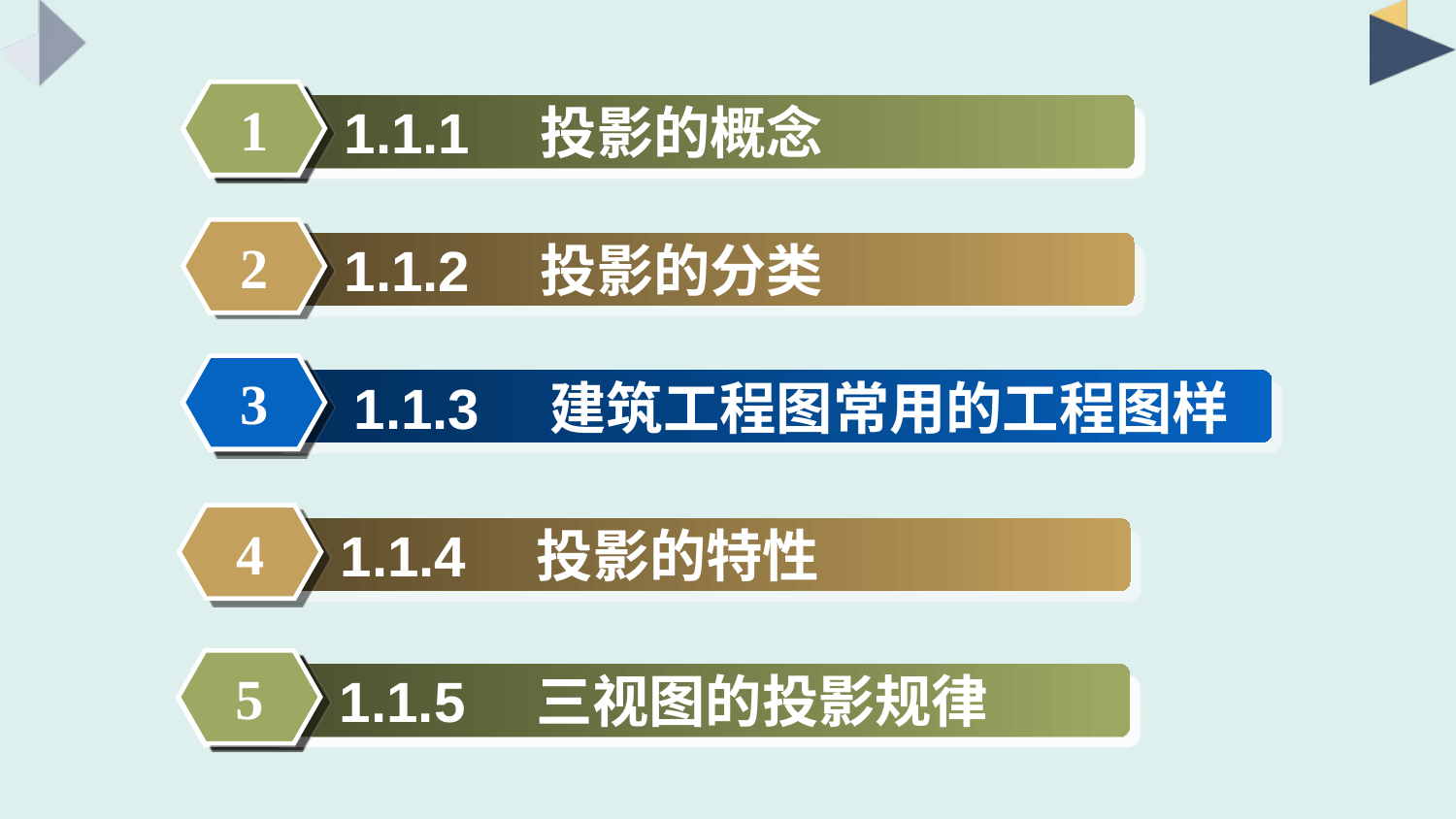

1
1

5.3.1　组合体的类型
5.3.1　组合体的类型
5.3.1　组合体的类型
1

5.3.1　组合体的类型
5.3.1　组合体的类型
5.3.1　组合体的类型
    1.1.1　投影的概念
2
    1.1.2　投影的分类
3
3
   1.1.3　建筑工程图常用的工程图样
5.3.3　组合体投影图的识读
4
    1.1.4　投影的特性
5
1

5.3.1　组合体的类型
5.3.1　组合体的类型
5.3.1　组合体的类型
1

5.3.1　组合体的类型
5.3.1　组合体的类型
5.3.1　组合体的类型
    1.1.5　三视图的投影规律